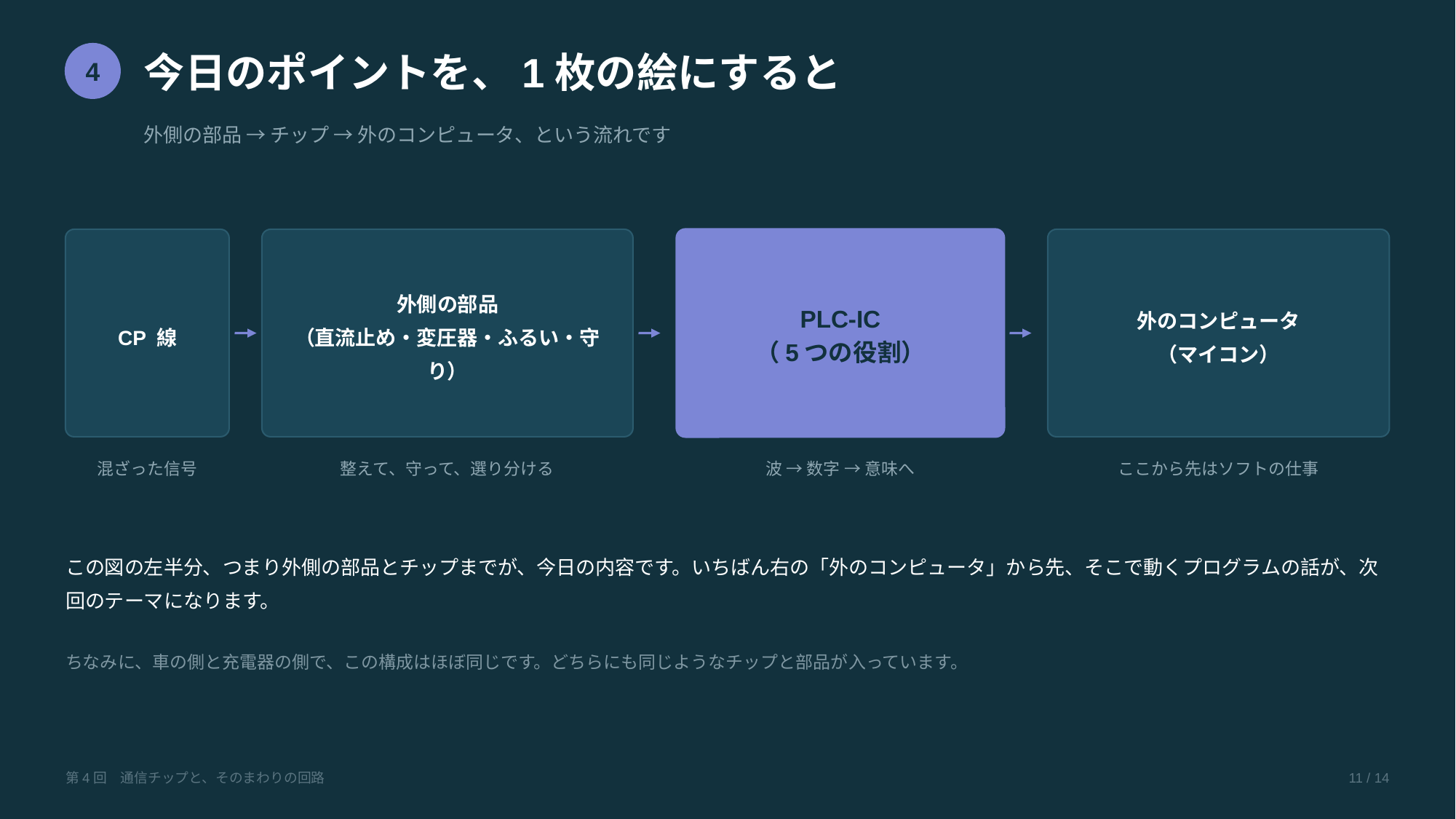

今日のポイントを、1枚の絵にすると

4
外側の部品 → チップ → 外のコンピュータ、という流れです

CP 線

外側の部品
（直流止め・変圧器・ふるい・守り）

PLC-IC
（5つの役割）

外のコンピュータ
（マイコン）

混ざった信号
整えて、守って、選り分ける
波 → 数字 → 意味へ
ここから先はソフトの仕事
この図の左半分、つまり外側の部品とチップまでが、今日の内容です。いちばん右の「外のコンピュータ」から先、そこで動くプログラムの話が、次回のテーマになります。
ちなみに、車の側と充電器の側で、この構成はほぼ同じです。どちらにも同じようなチップと部品が入っています。
第4回　通信チップと、そのまわりの回路
11 / 14